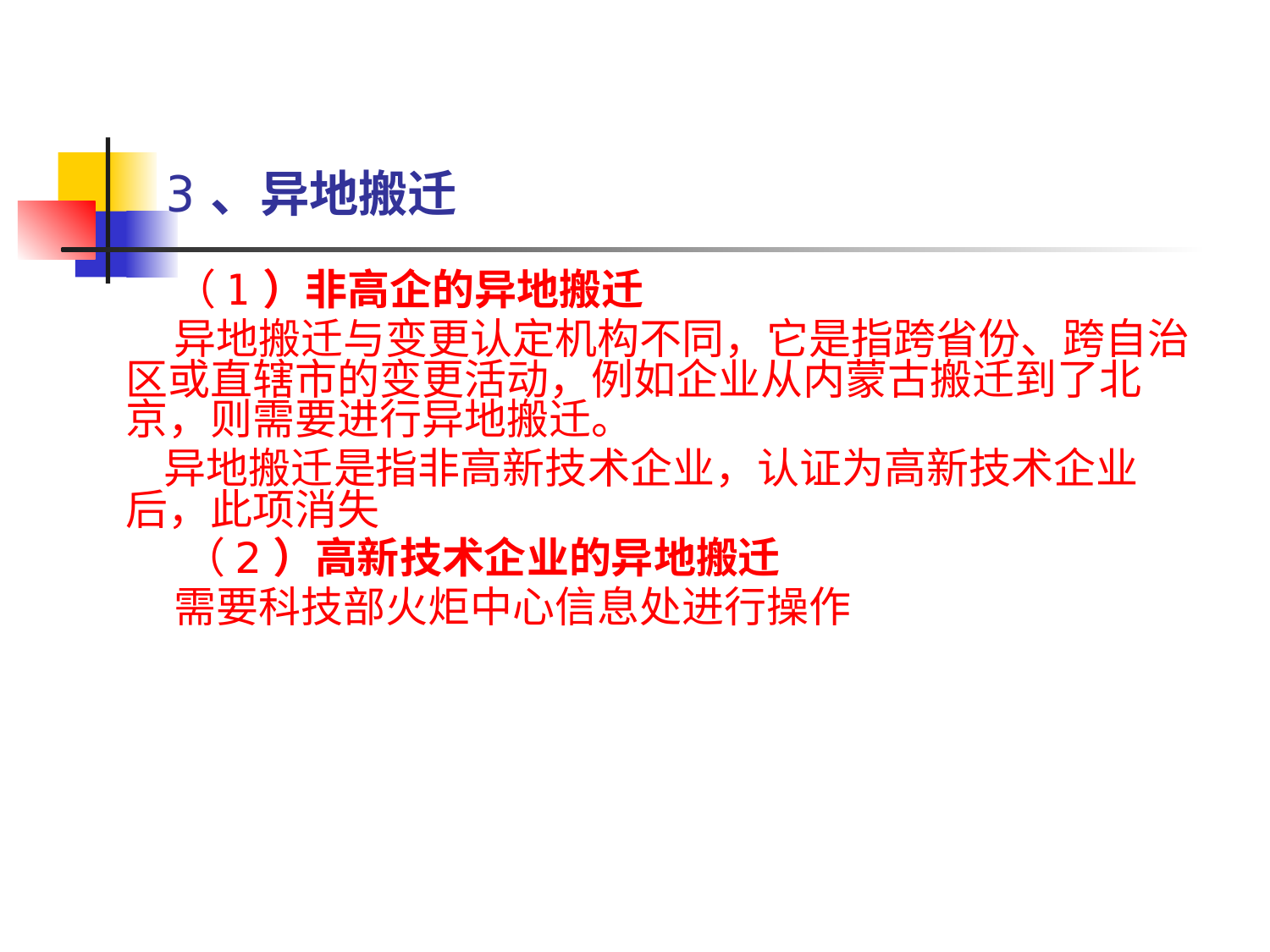

3、异地搬迁
         （1）非高企的异地搬迁
         异地搬迁与变更认定机构不同，它是指跨省份、跨自治区或直辖市的变更活动，例如企业从内蒙古搬迁到了北京，则需要进行异地搬迁。
        异地搬迁是指非高新技术企业，认证为高新技术企业后，此项消失
          （2）高新技术企业的异地搬迁
         需要科技部火炬中心信息处进行操作